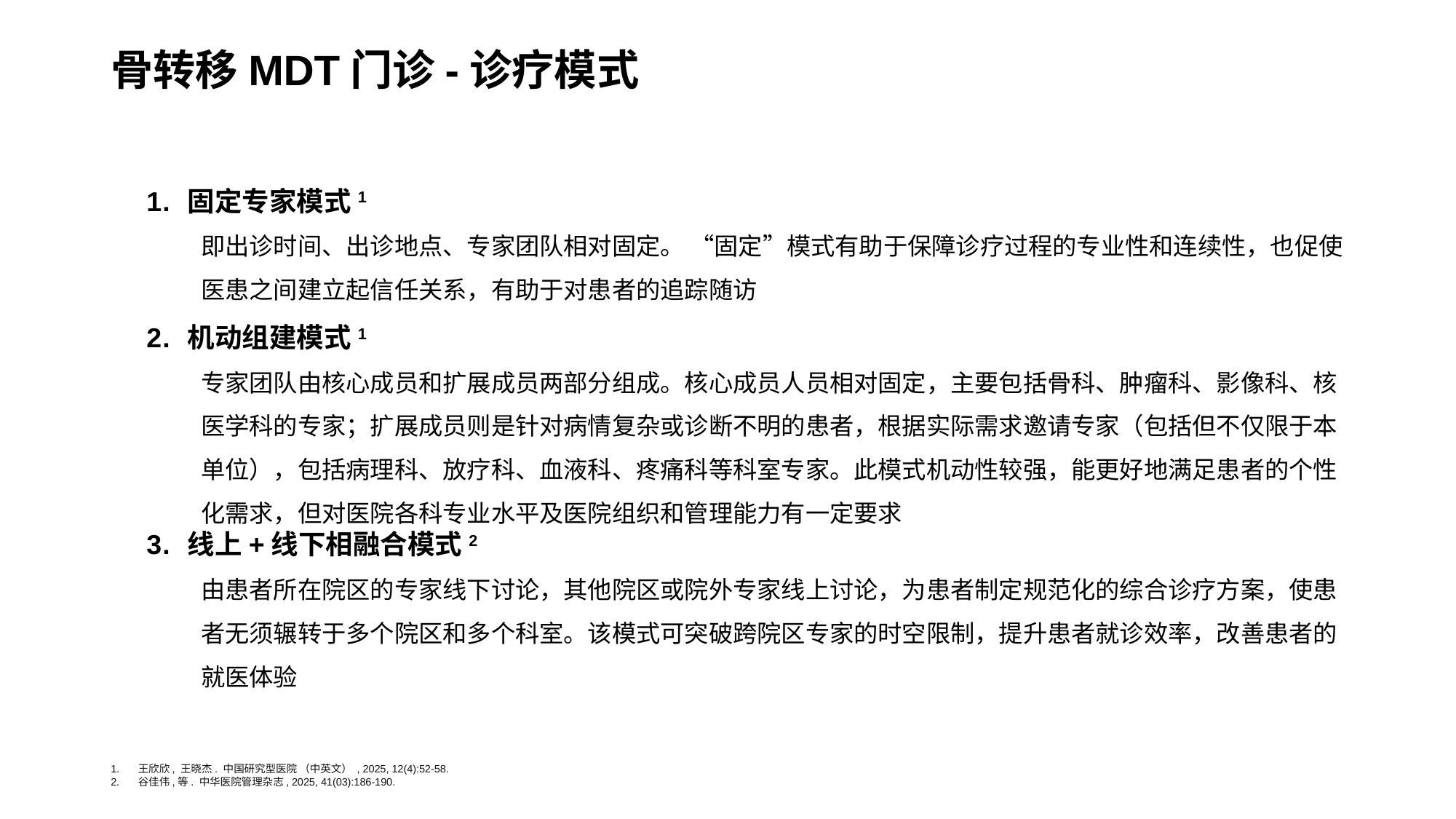

# 骨转移MDT门诊-诊疗模式
固定专家模式1
即出诊时间、出诊地点、专家团队相对固定。 “固定”模式有助于保障诊疗过程的专业性和连续性，也促使医患之间建立起信任关系，有助于对患者的追踪随访
机动组建模式1
专家团队由核心成员和扩展成员两部分组成。核心成员人员相对固定，主要包括骨科、肿瘤科、影像科、核医学科的专家；扩展成员则是针对病情复杂或诊断不明的患者，根据实际需求邀请专家（包括但不仅限于本单位），包括病理科、放疗科、血液科、疼痛科等科室专家。此模式机动性较强，能更好地满足患者的个性化需求，但对医院各科专业水平及医院组织和管理能力有一定要求
线上+线下相融合模式2
由患者所在院区的专家线下讨论，其他院区或院外专家线上讨论，为患者制定规范化的综合诊疗方案，使患者无须辗转于多个院区和多个科室。该模式可突破跨院区专家的时空限制，提升患者就诊效率，改善患者的就医体验

王欣欣, 王晓杰. 中国研究型医院 （中英文） , 2025, 12(4):52-58.
谷佳伟,等. 中华医院管理杂志, 2025, 41(03):186-190.